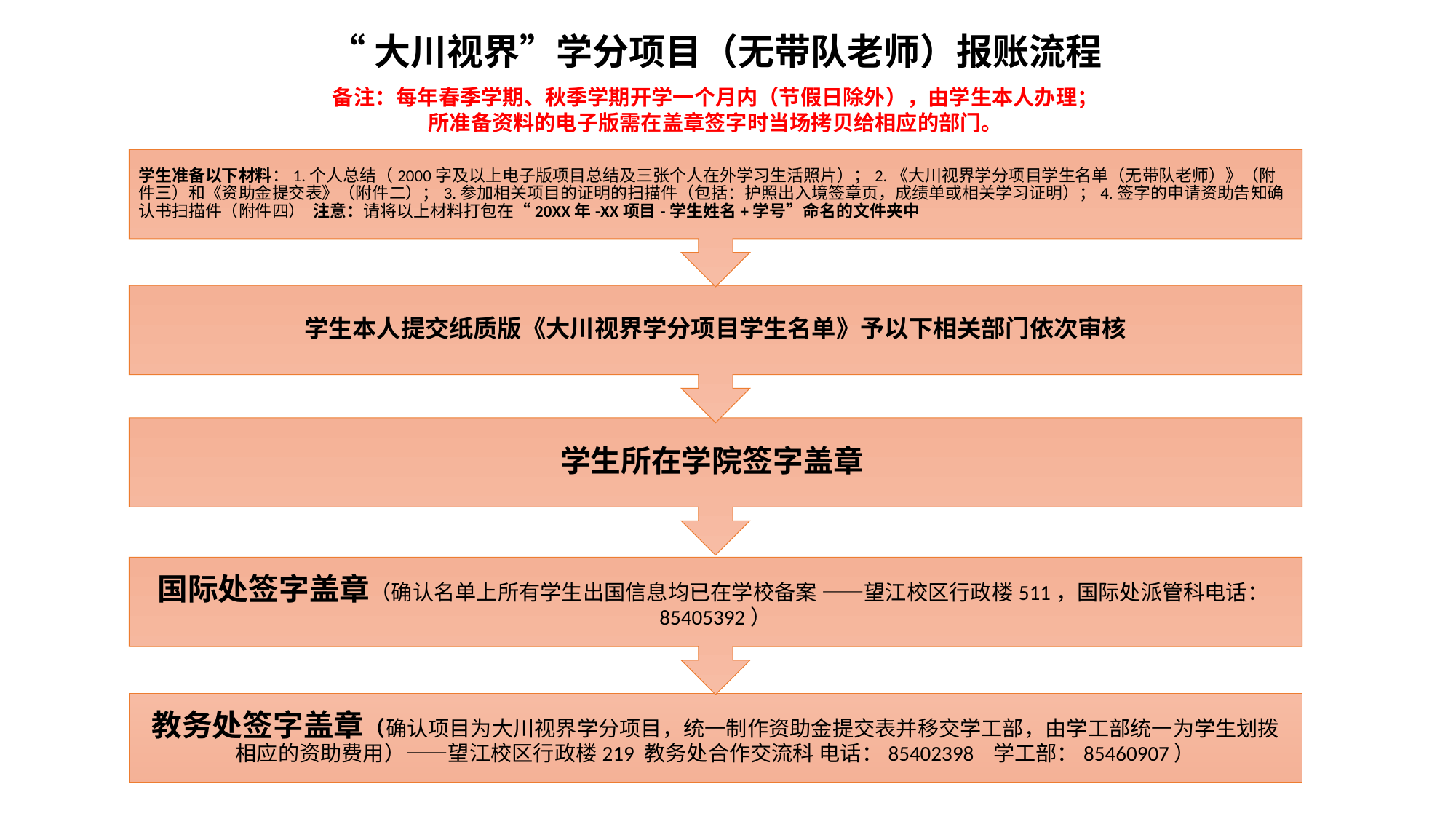

“大川视界”学分项目（无带队老师）报账流程
备注：每年春季学期、秋季学期开学一个月内（节假日除外），由学生本人办理；
所准备资料的电子版需在盖章签字时当场拷贝给相应的部门。

教务处签字盖章（确认项目为大川视界学分项目，统一制作资助金提交表并移交学工部，由学工部统一为学生划拨相应的资助费用）——望江校区行政楼219 教务处合作交流科 电话：85402398   学工部：85460907）
国际处签字盖章（确认名单上所有学生出国信息均已在学校备案 ——望江校区行政楼511，国际处派管科电话：85405392）
学生所在学院签字盖章
学生本人提交纸质版《大川视界学分项目学生名单》予以下相关部门依次审核
学生准备以下材料：1.个人总结（2000字及以上电子版项目总结及三张个人在外学习生活照片）；2.《大川视界学分项目学生名单（无带队老师）》（附件三）和《资助金提交表》（附件二）；3.参加相关项目的证明的扫描件（包括：护照出入境签章页，成绩单或相关学习证明）；4.签字的申请资助告知确认书扫描件（附件四）  注意：请将以上材料打包在“20XX年-XX项目-学生姓名+学号”命名的文件夹中